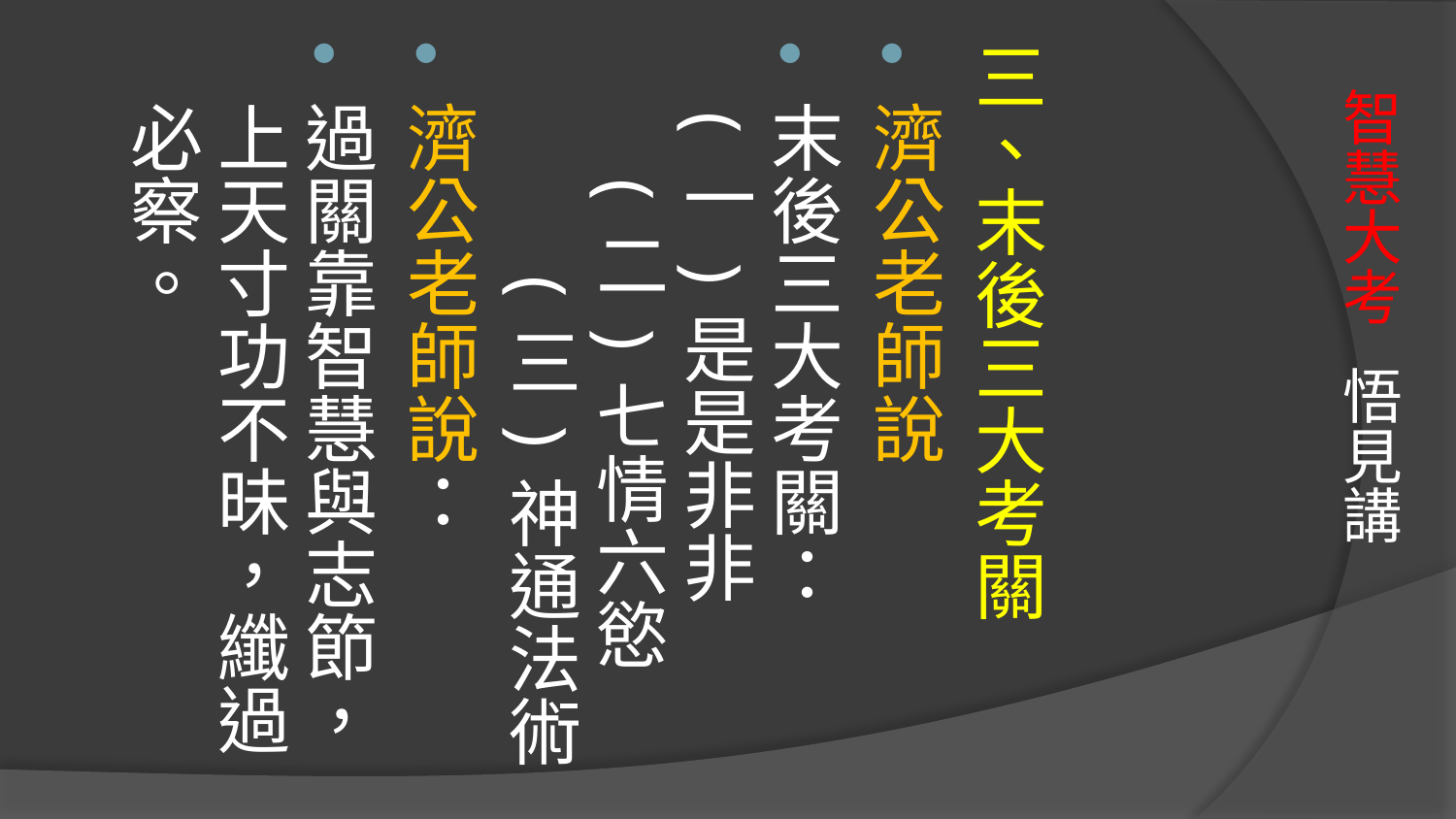

三、末後三大考關
濟公老師說
末後三大考關：
(一)是是非非               (二)七情六慾                 (三)神通法術
濟公老師說：
過關靠智慧與志節，上天寸功不昧，纖過必察。

# 智慧大考   悟見講